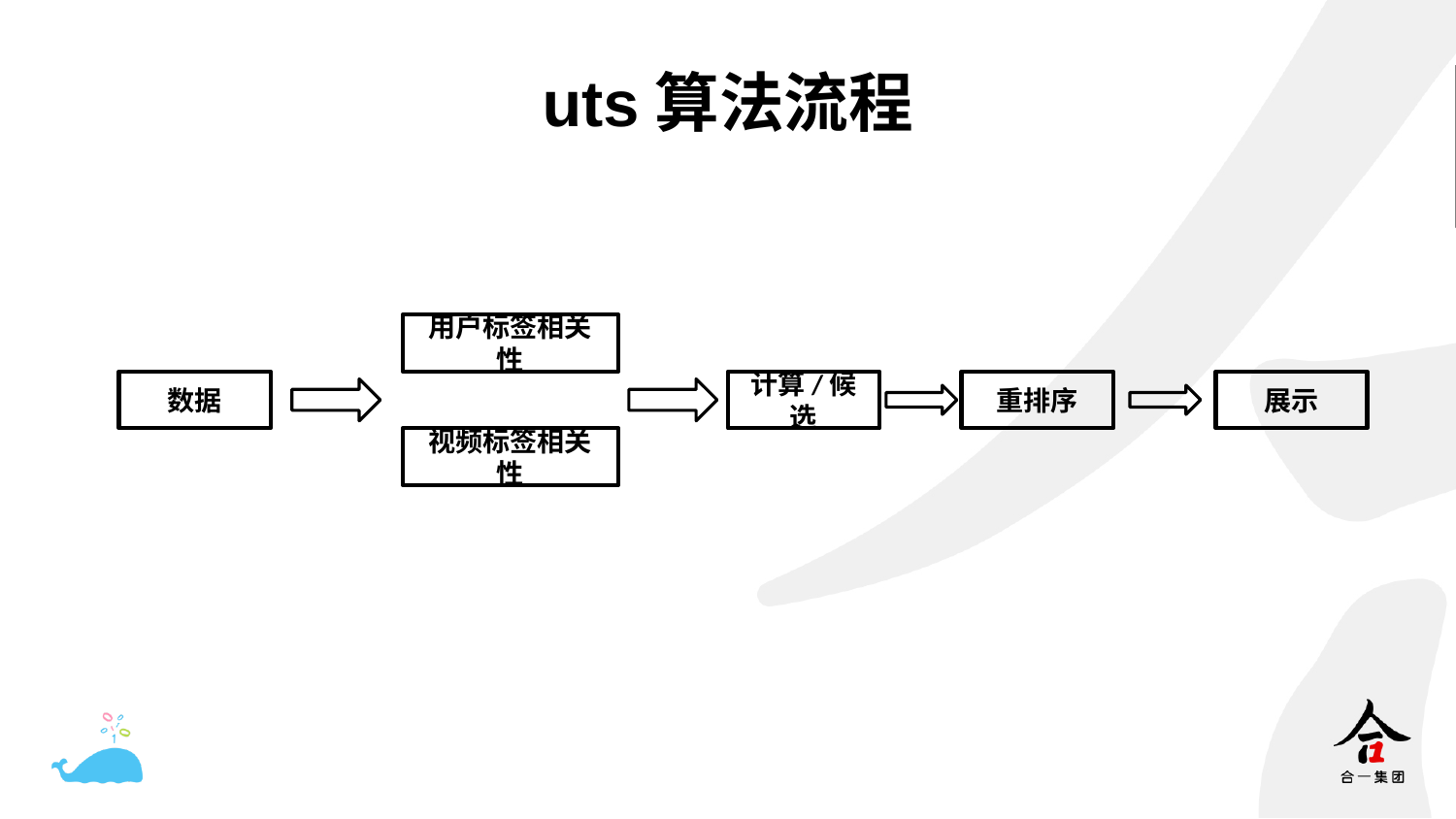

# uts算法流程
用户标签相关性
数据
计算/候选
重排序
展示

视频标签相关性